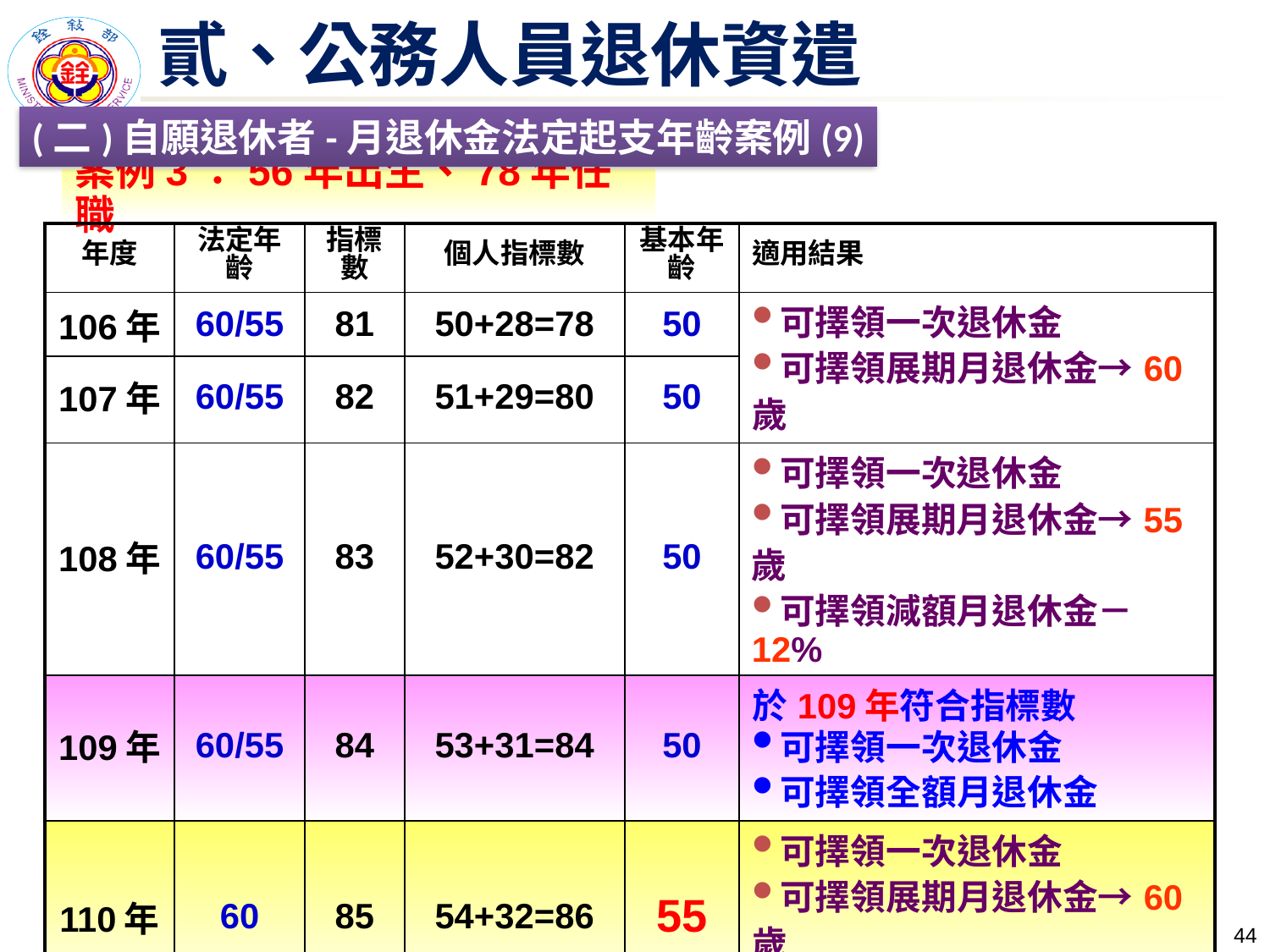

貳、公務人員退休資遣
(二)自願退休者-月退休金法定起支年齡案例(9)
案例3：56年出生、78年任職
| 年度 | 法定年齡 | 指標數 | 個人指標數 | 基本年齡 | 適用結果 |
| --- | --- | --- | --- | --- | --- |
| 106年 | 60/55 | 81 | 50+28=78 | 50 | 可擇領一次退休金 可擇領展期月退休金→60歲 |
| 107年 | 60/55 | 82 | 51+29=80 | 50 |  |
| 108年 | 60/55 | 83 | 52+30=82 | 50 | 可擇領一次退休金 可擇領展期月退休金→55歲 可擇領減額月退休金－12% |
| 109年 | 60/55 | 84 | 53+31=84 | 50 | 於109年符合指標數 可擇領一次退休金 可擇領全額月退休金 |
| 110年 | 60 | 85 | 54+32=86 | 55 | 可擇領一次退休金 可擇領展期月退休金→60歲 不可以擇領減額月退休金 |
| 111年 | 61 | 86 | 55+33=88 | 55 | 於111年符合指標數 可擇領一次退休金 可擇領全額月退休金 |
44